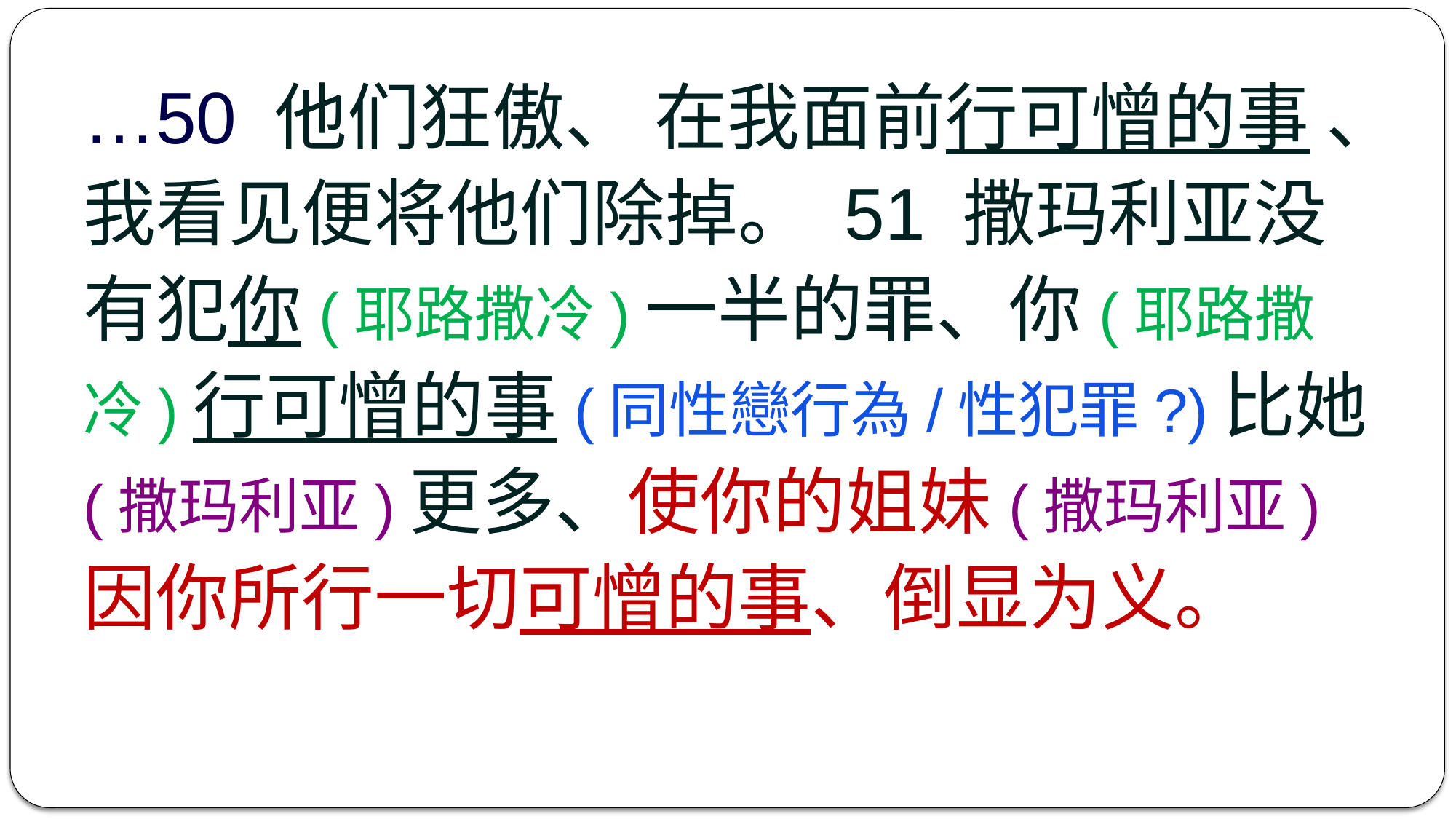

…50 他们狂傲、 在我面前行可憎的事 、我看见便将他们除掉。 51 撒玛利亚没有犯你(耶路撒冷)一半的罪、你(耶路撒冷)行可憎的事(同性戀行為/性犯罪?)比她(撒玛利亚)更多、使你的姐妹(撒玛利亚)因你所行一切可憎的事、倒显为义。